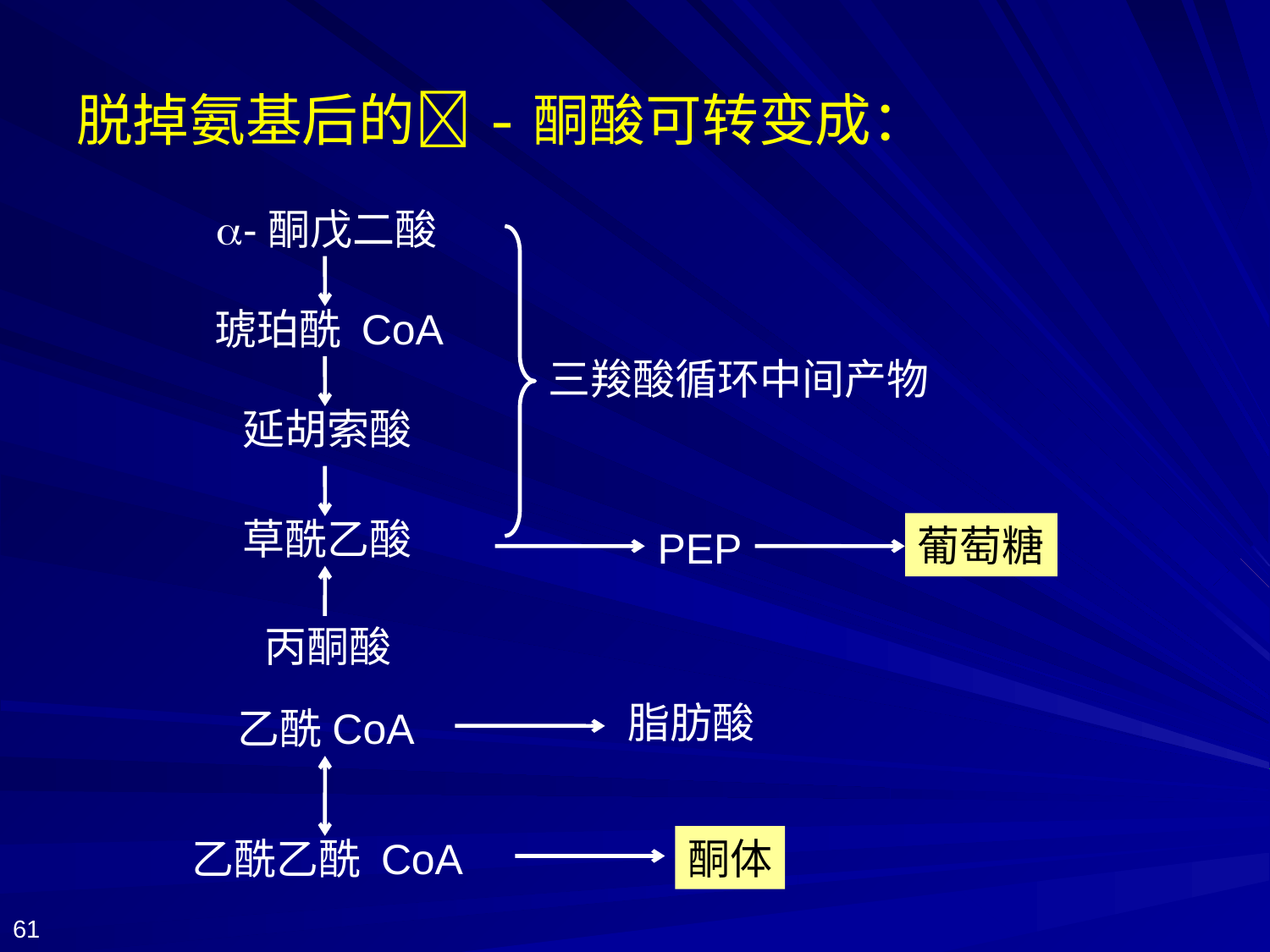

# 脱掉氨基后的α-酮酸可转变成：
α-酮戊二酸

琥珀酰 CoA
三羧酸循环中间产物

延胡索酸

草酰乙酸
葡萄糖
PEP

丙酮酸
脂肪酸
乙酰CoA

乙酰乙酰 CoA
酮体

61